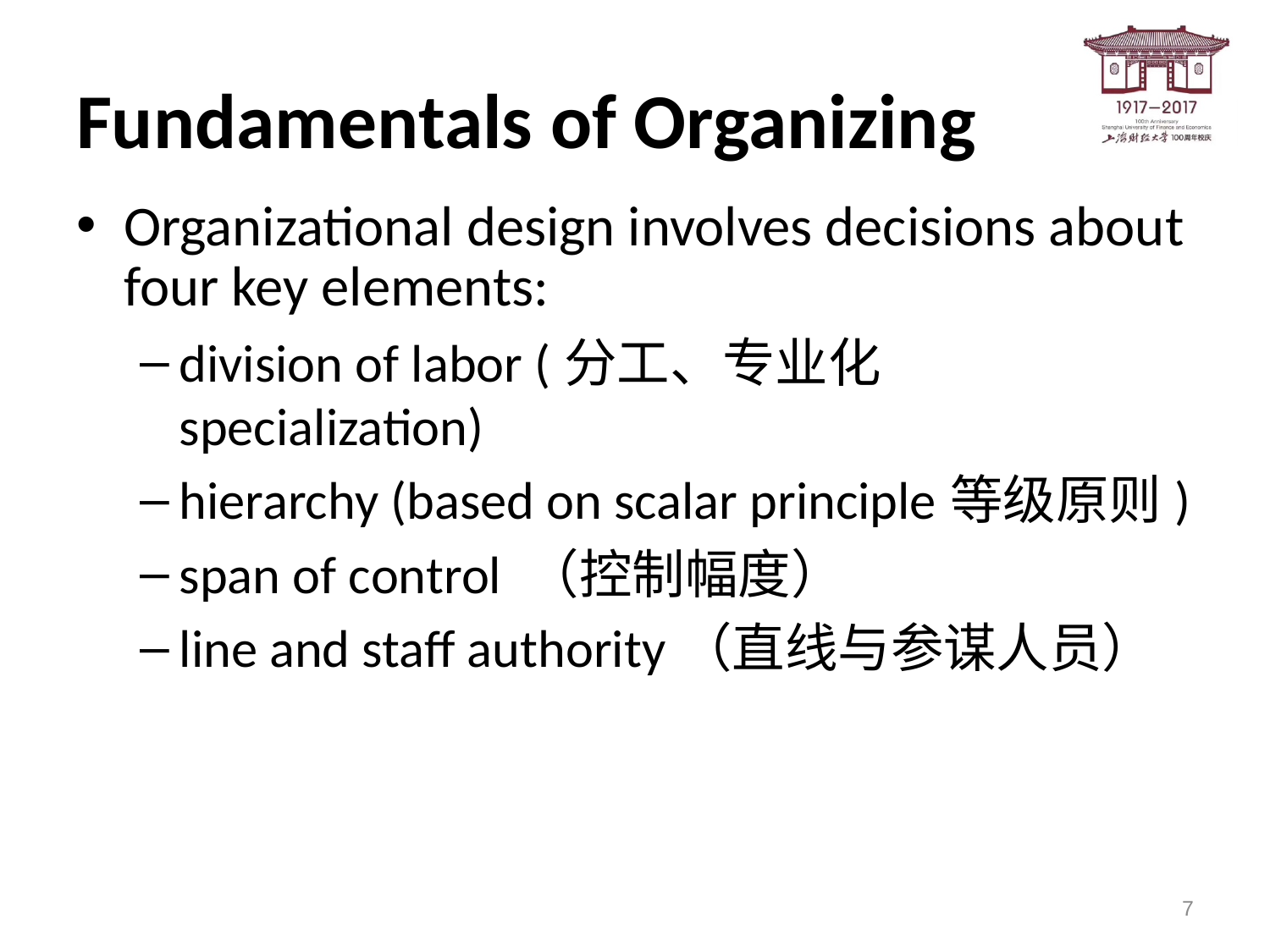

# Fundamentals of Organizing
Organizational design involves decisions about four key elements:
division of labor (分工、专业化 specialization)
hierarchy (based on scalar principle等级原则)
span of control （控制幅度）
line and staff authority（直线与参谋人员）
7